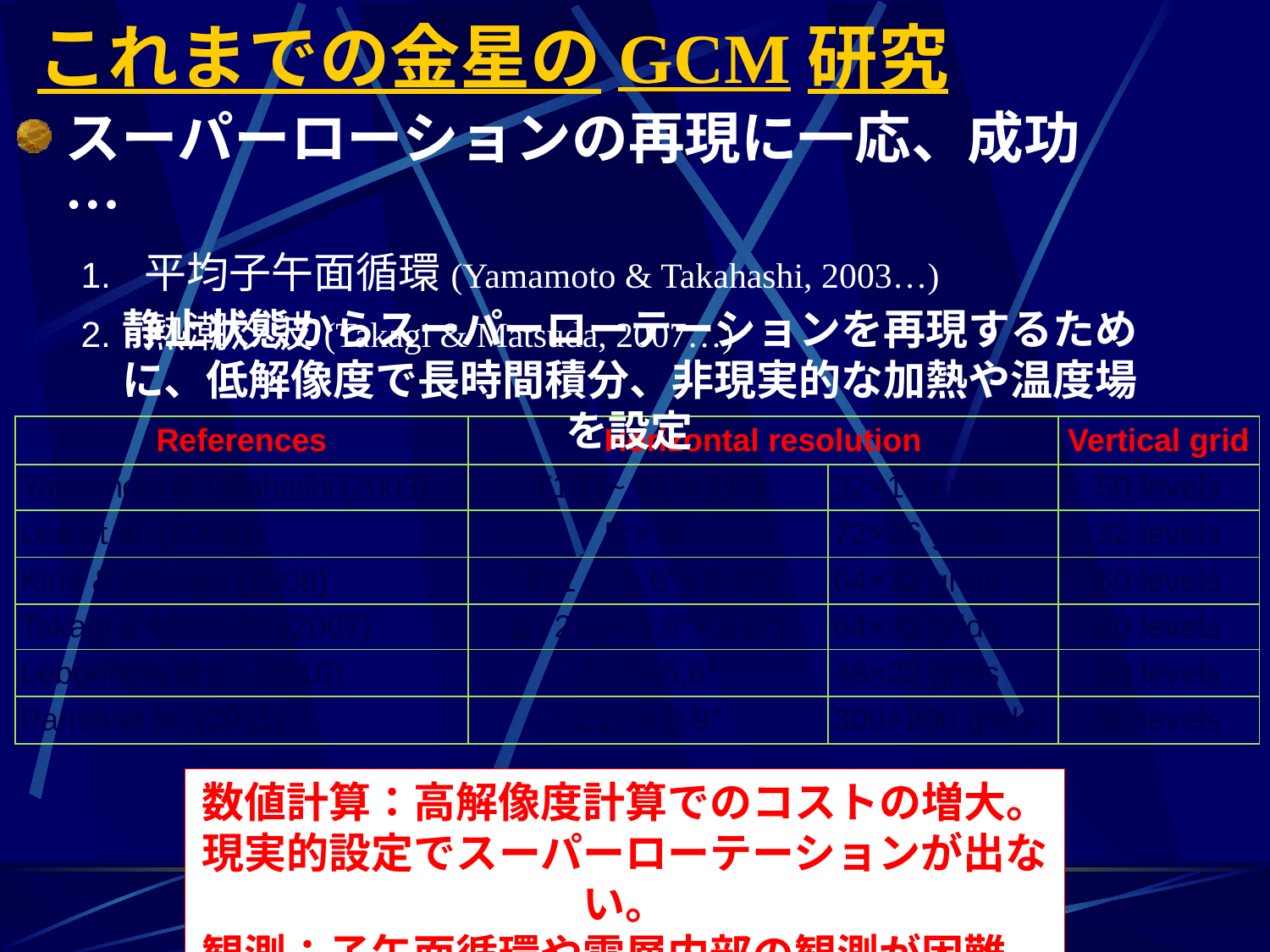

これまでの金星のGCM研究
スーパーローションの再現に一応、成功…
平均子午面循環(Yamamoto & Takahashi, 2003…)
熱潮汐波(Takagi & Matsuda, 2007…)
静止状態からスーパーローテーションを再現するために、低解像度で長時間積分、非現実的な加熱や温度場を設定
| References | Horizontal resolution |  | Vertical grid |
| --- | --- | --- | --- |
| Yamamoto & Takahashi (2003) | T10 (~ 11°× 11°) | 32×16 grids | 50 levels |
| Lee et al. (2005) | 5°× 5° | 72×36 grids | 32 levels |
| Kido & Wakata (2008) | T21 (~ 5.6°× 5.6°) | 64×32 grids | 60 levels |
| Takagi & Matsuda (2007) | ≦T21 (~ 5.6°× 5.6°) | 64×32 grids | 60 levels |
| Lebonnois et al. (2010) | 7.5°× 5.6° | 48×32 grids | 50 levels |
| Parish et al. (2011) | 1.2° × 0.9° | 300×200 grids | 50 levels |
数値計算：高解像度計算でのコストの増大。
現実的設定でスーパーローテーションが出ない。
観測：子午面循環や雲層内部の観測が困難。